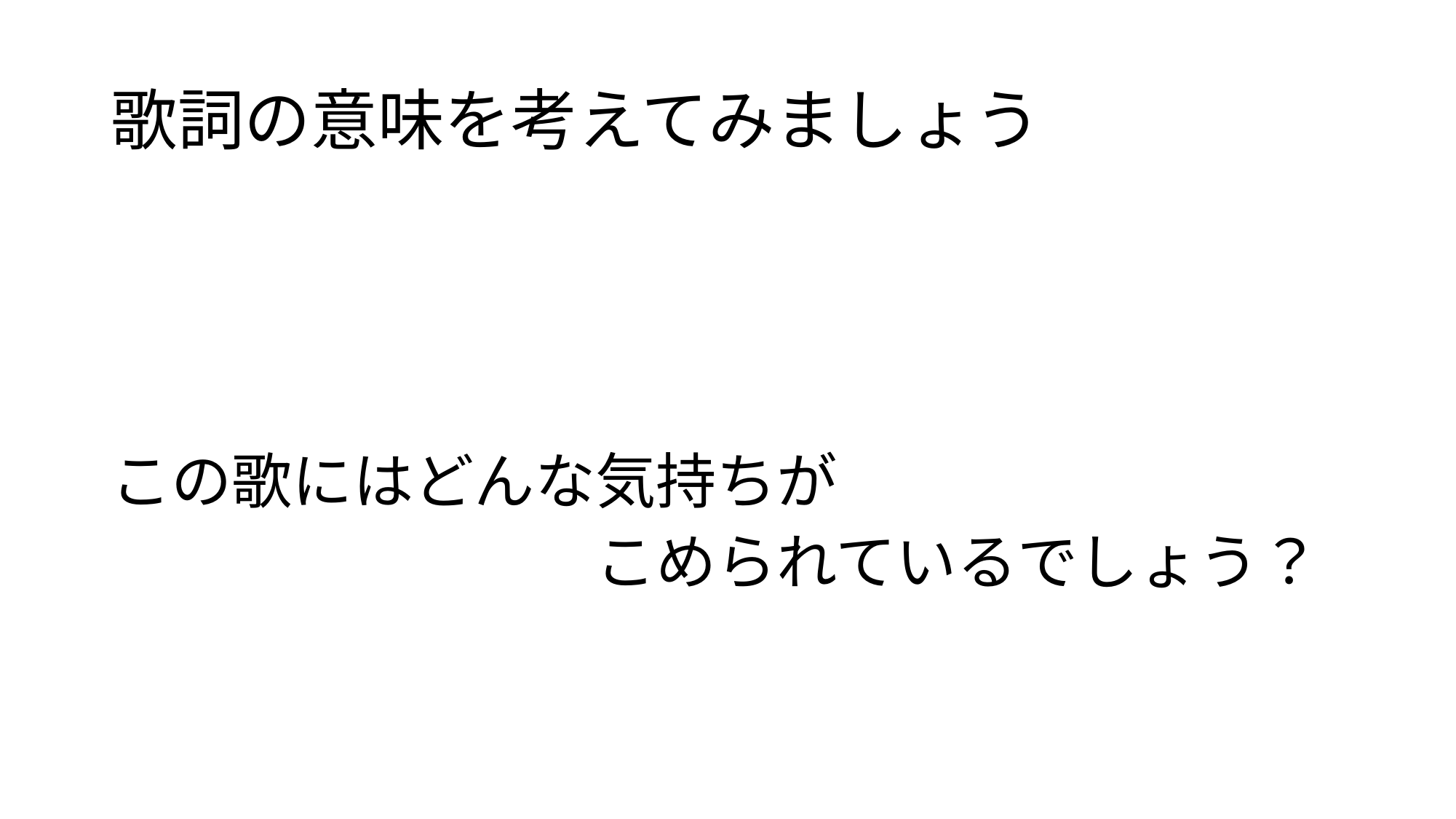

# 歌詞の意味を考えてみましょう

この歌にはどんな気持ちが
　　　　　　　　こめられているでしょう？